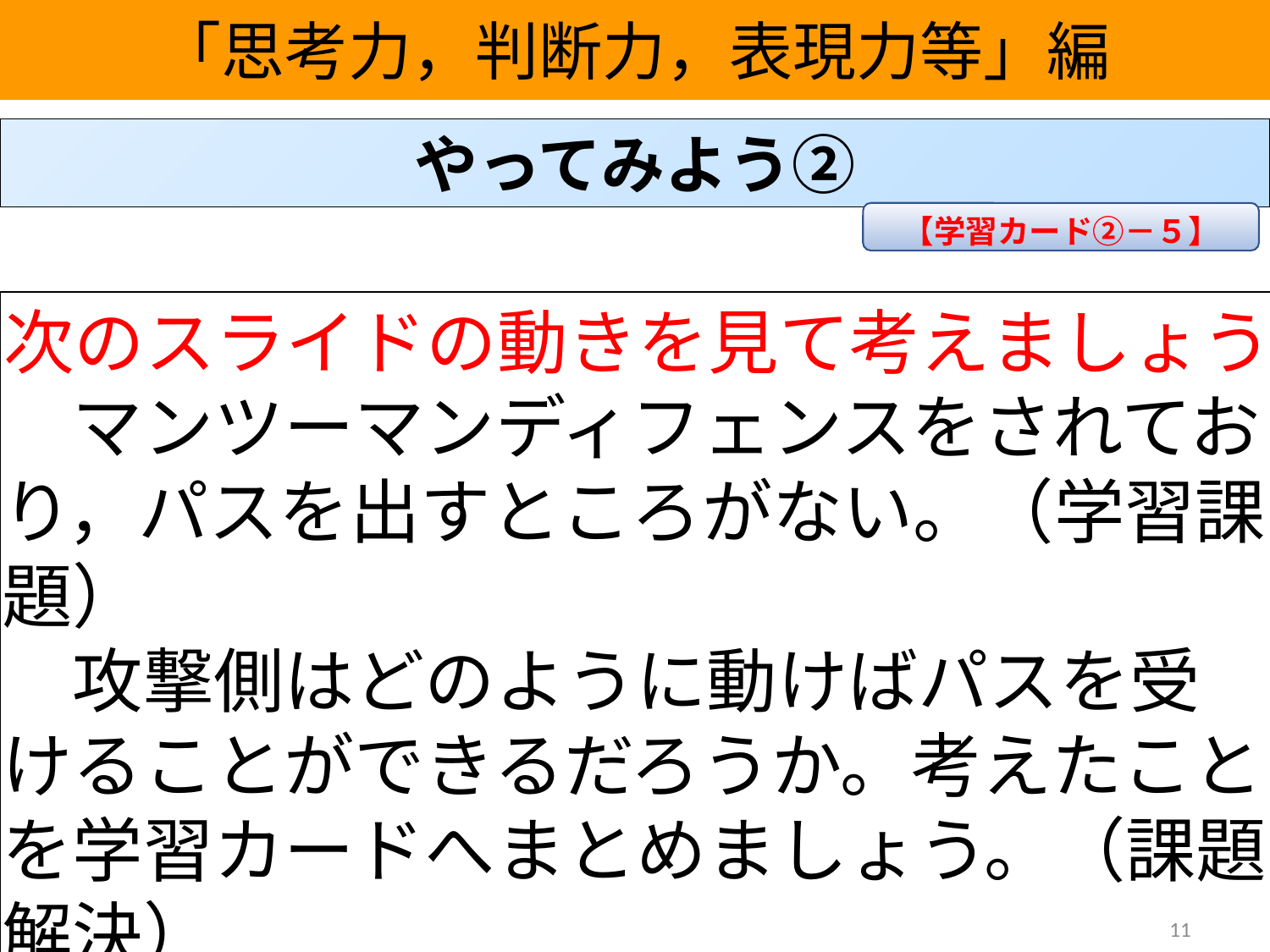

思考力・判断力・表現力等③－４
「思考力，判断力，表現力等」編
やってみよう②
【学習カード②－５】
次のスライドの動きを見て考えましょう。
　マンツーマンディフェンスをされており，パスを出すところがない。（学習課題）
　攻撃側はどのように動けばパスを受けることができるだろうか。考えたことを学習カードへまとめましょう。（課題解決）
11